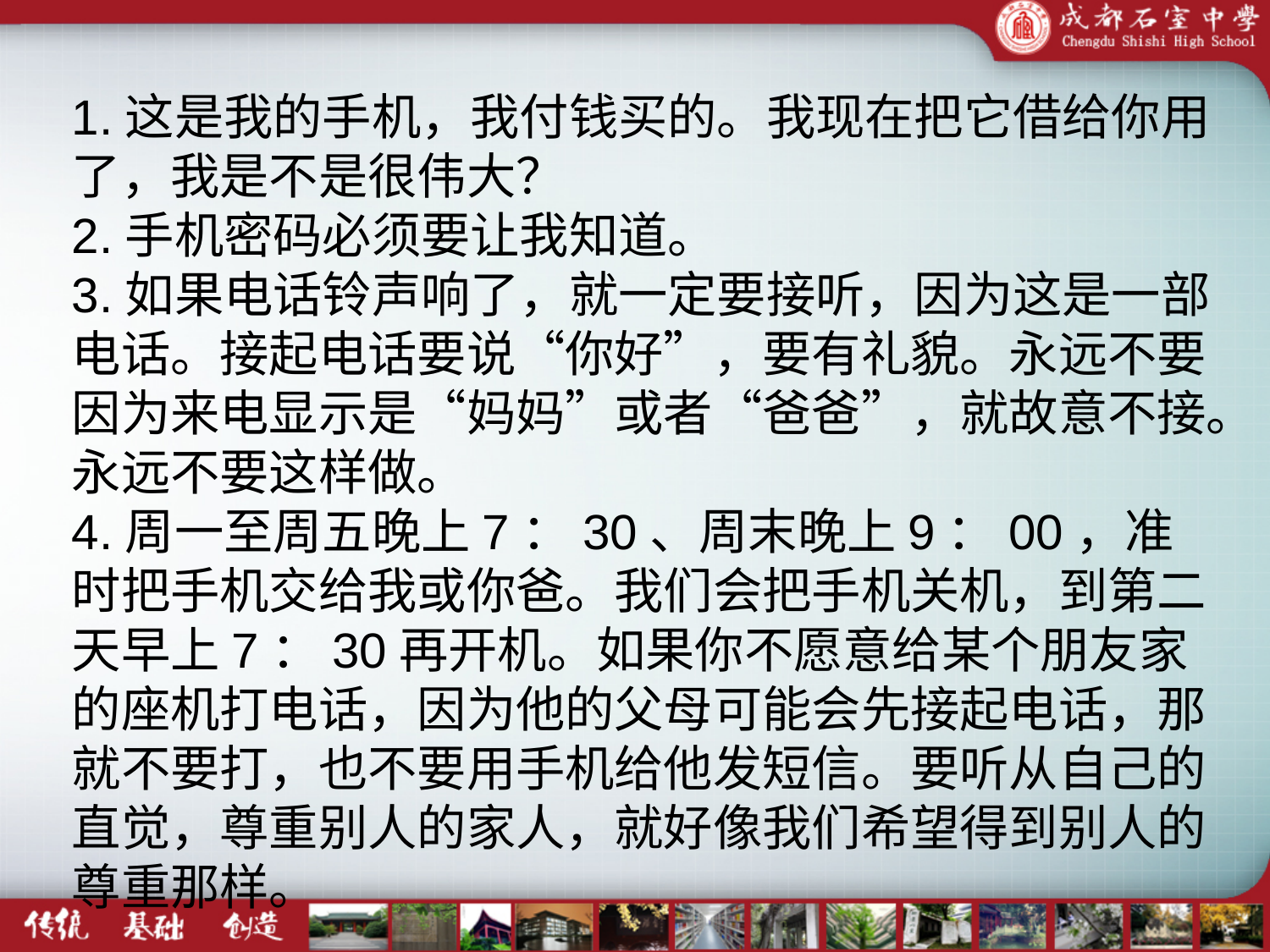

1.这是我的手机，我付钱买的。我现在把它借给你用了，我是不是很伟大？
2.手机密码必须要让我知道。
3.如果电话铃声响了，就一定要接听，因为这是一部电话。接起电话要说“你好”，要有礼貌。永远不要因为来电显示是“妈妈”或者“爸爸”，就故意不接。永远不要这样做。
4.周一至周五晚上7：30、周末晚上9：00，准时把手机交给我或你爸。我们会把手机关机，到第二天早上7：30再开机。如果你不愿意给某个朋友家的座机打电话，因为他的父母可能会先接起电话，那就不要打，也不要用手机给他发短信。要听从自己的直觉，尊重别人的家人，就好像我们希望得到别人的尊重那样。